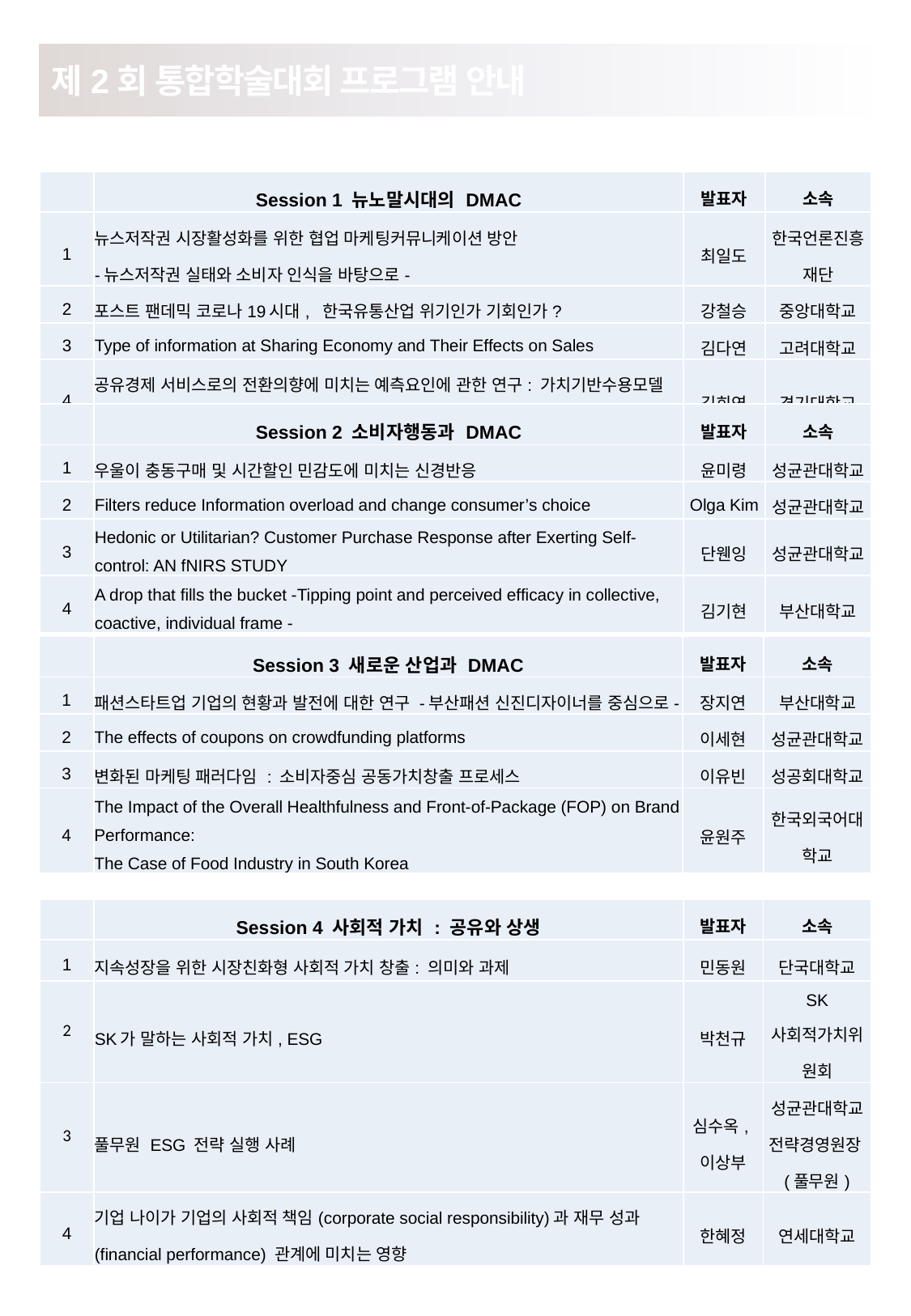

제2회 통합학술대회 프로그램 안내
|  | Session 1 뉴노말시대의 DMAC | 발표자 | 소속 |
| --- | --- | --- | --- |
| 1 | 뉴스저작권 시장활성화를 위한 협업 마케팅커뮤니케이션 방안 -뉴스저작권 실태와 소비자 인식을 바탕으로- | 최일도 | 한국언론진흥재단 |
| 2 | 포스트 팬데믹 코로나19시대, 한국유통산업 위기인가 기회인가? | 강철승 | 중앙대학교 |
| 3 | Type of information at Sharing Economy and Their Effects on Sales | 김다연 | 고려대학교 |
| 4 | 공유경제 서비스로의 전환의향에 미치는 예측요인에 관한 연구: 가치기반수용모델(VAM)을 중심으로 | 김희연 | 경기대학교 |
|  | Session 2 소비자행동과 DMAC | 발표자 | 소속 |
| --- | --- | --- | --- |
| 1 | 우울이 충동구매 및 시간할인 민감도에 미치는 신경반응 | 윤미령 | 성균관대학교 |
| 2 | Filters reduce Information overload and change consumer’s choice | Olga Kim | 성균관대학교 |
| 3 | Hedonic or Utilitarian? Customer Purchase Response after Exerting Self-control: AN fNIRS STUDY | 단웬잉 | 성균관대학교 |
| 4 | A drop that fills the bucket -Tipping point and perceived efficacy in collective, coactive, individual frame - | 김기현 | 부산대학교 |
|  | Session 3 새로운 산업과 DMAC | 발표자 | 소속 |
| --- | --- | --- | --- |
| 1 | 패션스타트업 기업의 현황과 발전에 대한 연구 -부산패션 신진디자이너를 중심으로- | 장지연 | 부산대학교 |
| 2 | The effects of coupons on crowdfunding platforms | 이세현 | 성균관대학교 |
| 3 | 변화된 마케팅 패러다임 : 소비자중심 공동가치창출 프로세스 | 이유빈 | 성공회대학교 |
| 4 | The Impact of the Overall Healthfulness and Front-of-Package (FOP) on Brand Performance: The Case of Food Industry in South Korea | 윤원주 | 한국외국어대학교 |
|  | Session 4 사회적 가치 : 공유와 상생 | 발표자 | 소속 |
| --- | --- | --- | --- |
| 1 | 지속성장을 위한 시장친화형 사회적 가치 창출: 의미와 과제 | 민동원 | 단국대학교 |
| 2 | SK가 말하는 사회적 가치, ESG | 박천규 | SK 사회적가치위원회 |
| 3 | 풀무원 ESG 전략 실행 사례 | 심수옥, 이상부 | 성균관대학교 전략경영원장(풀무원) |
| 4 | 기업 나이가 기업의 사회적 책임(corporate social responsibility)과 재무 성과(financial performance) 관계에 미치는 영향 | 한혜정 | 연세대학교 |